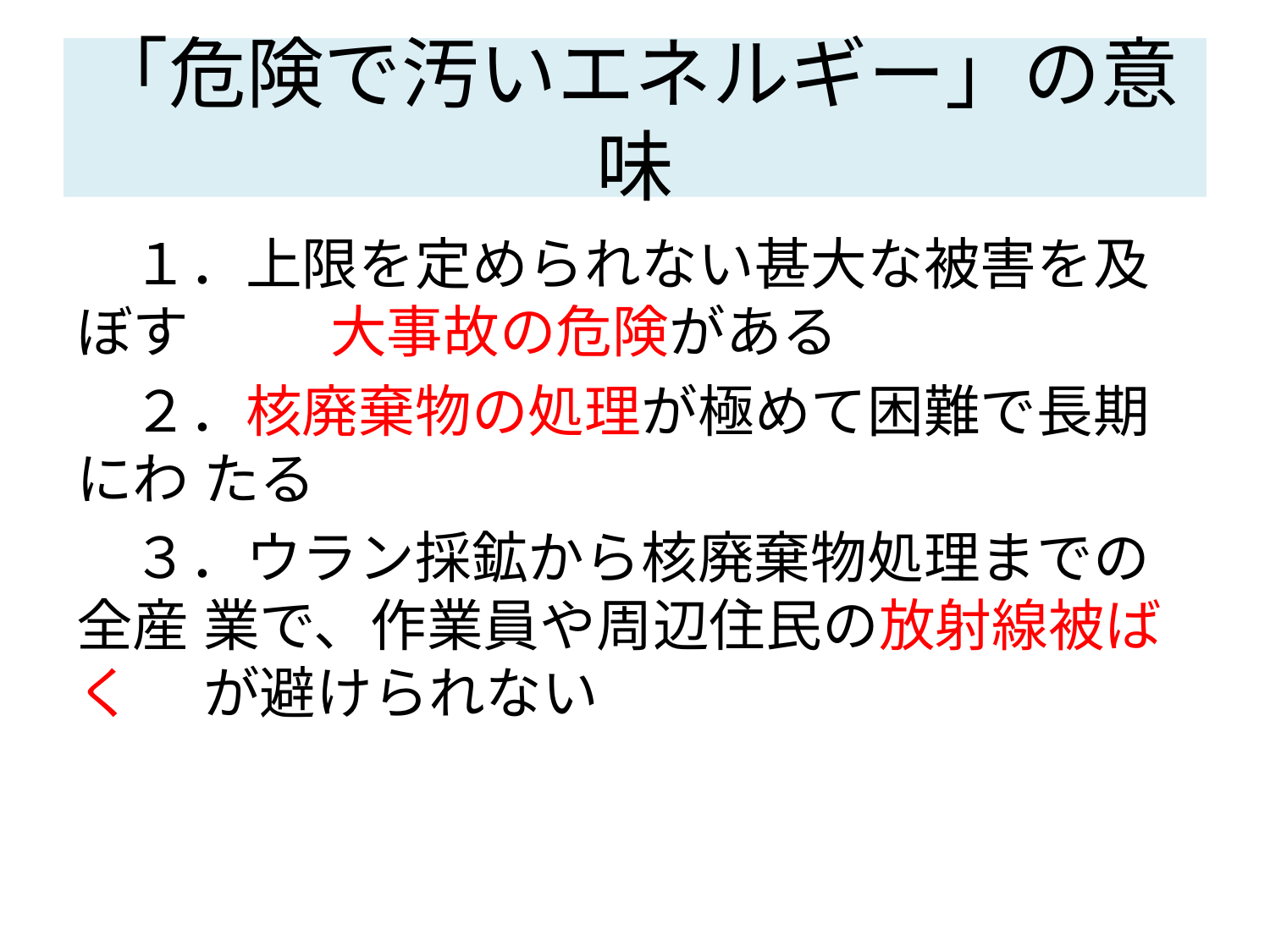

# 「危険で汚いエネルギー」の意味
　１．上限を定められない甚大な被害を及ぼす　	大事故の危険がある
　２．核廃棄物の処理が極めて困難で長期にわ	たる
　３．ウラン採鉱から核廃棄物処理までの全産	業で、作業員や周辺住民の放射線被ばく	が避けられない